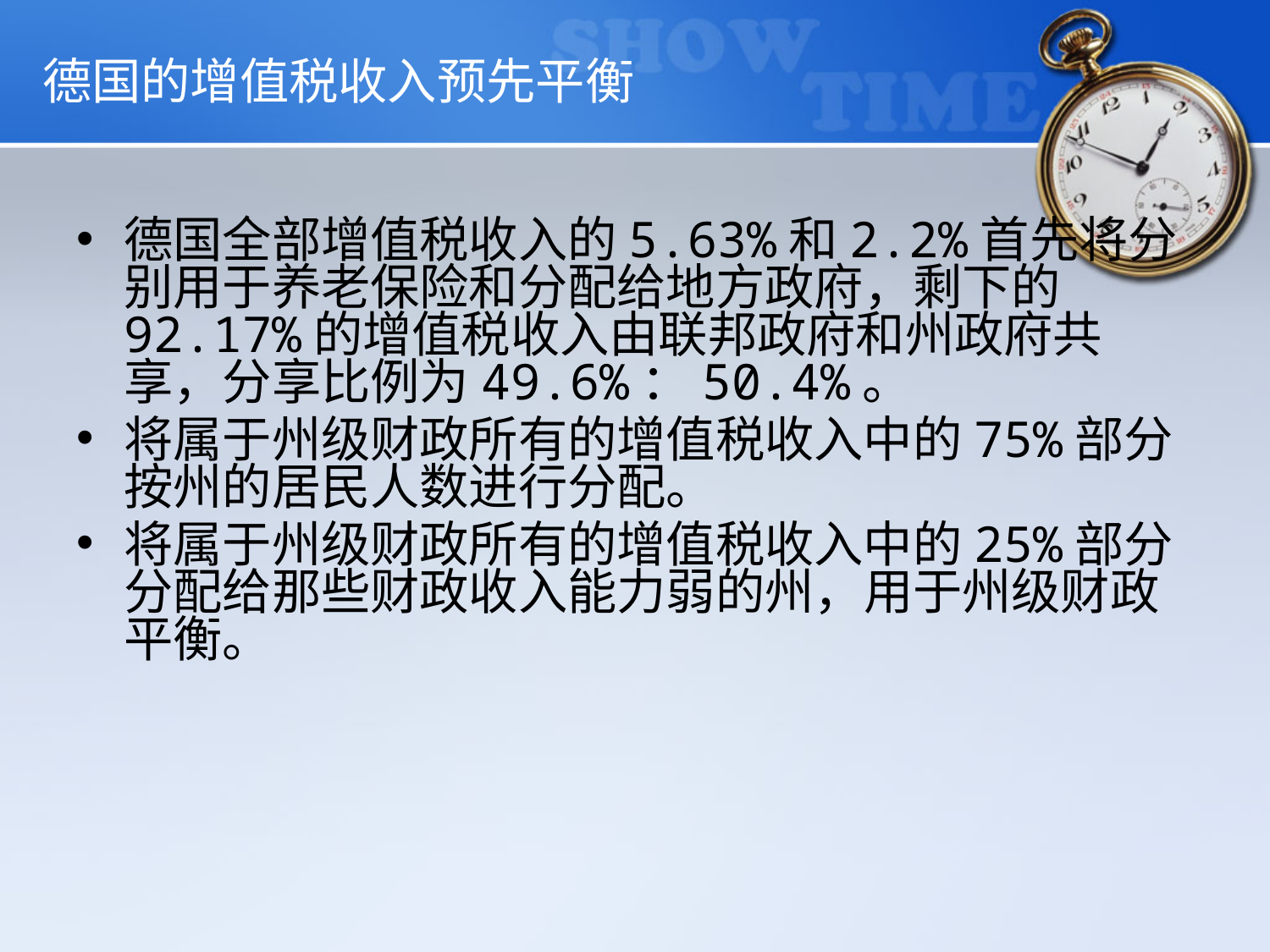

# 德国的增值税收入预先平衡
德国全部增值税收入的5.63%和2.2%首先将分别用于养老保险和分配给地方政府，剩下的92.17%的增值税收入由联邦政府和州政府共享，分享比例为49.6%：50.4%。
将属于州级财政所有的增值税收入中的75%部分按州的居民人数进行分配。
将属于州级财政所有的增值税收入中的25%部分分配给那些财政收入能力弱的州，用于州级财政平衡。